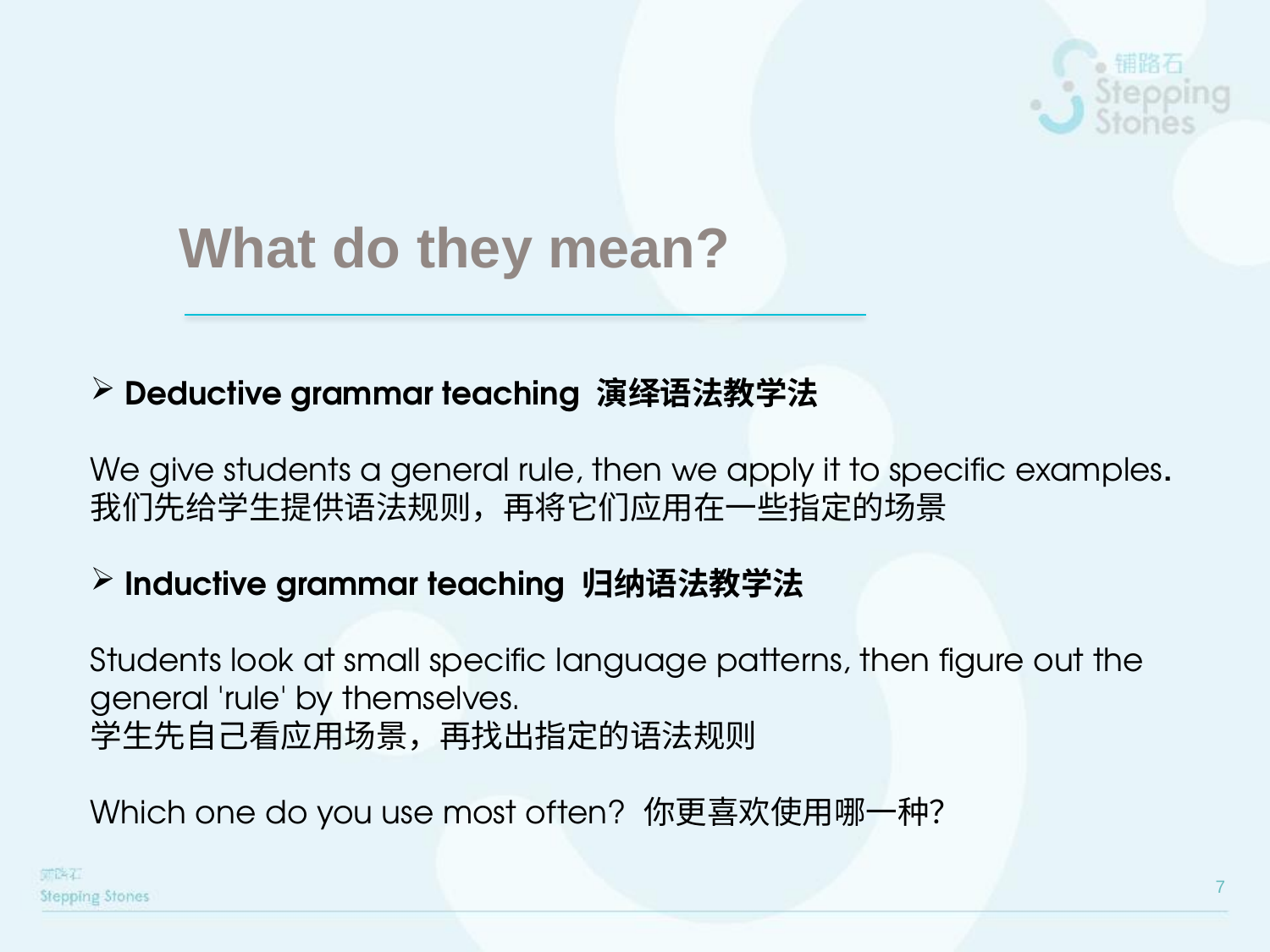

# What do they mean?
 Deductive grammar teaching 演绎语法教学法

We give students a general rule, then we apply it to specific examples.
我们先给学生提供语法规则，再将它们应用在一些指定的场景
 Inductive grammar teaching 归纳语法教学法

Students look at small specific language patterns, then figure out the general 'rule' by themselves.
学生先自己看应用场景，再找出指定的语法规则

Which one do you use most often? 你更喜欢使用哪一种？